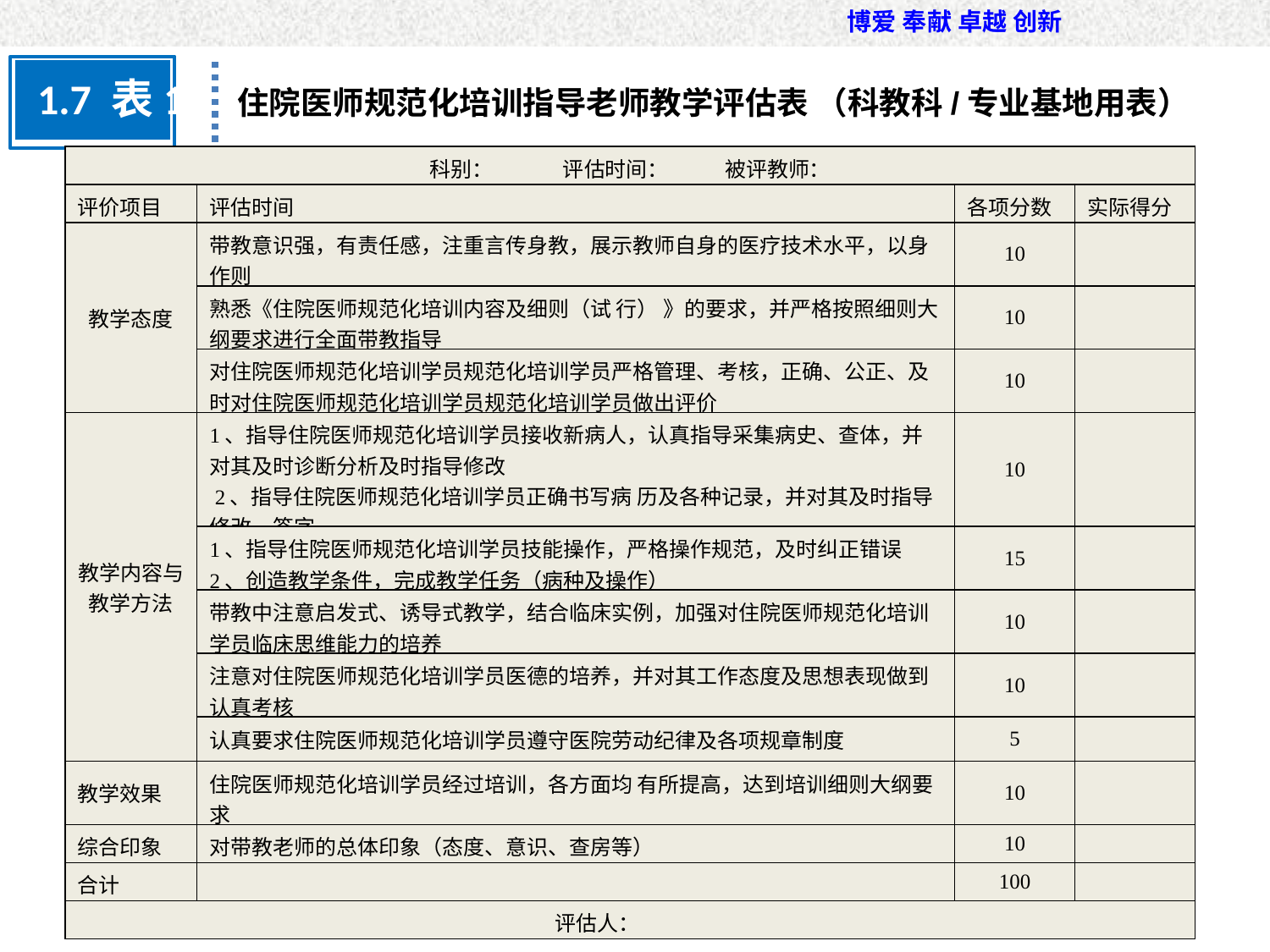

1.7 表1
住院医师规范化培训指导老师教学评估表 （科教科/专业基地用表）

| 科别： 评估时间： 被评教师： |  |  |  |
| --- | --- | --- | --- |
| 评价项目 | 评估时间 | 各项分数 | 实际得分 |
| 教学态度 | 带教意识强，有责任感，注重言传身教，展示教师自身的医疗技术水平，以身作则 | 10 |  |
|  | 熟悉《住院医师规范化培训内容及细则（试 行） 》的要求，并严格按照细则大纲要求进行全面带教指导 | 10 |  |
|  | 对住院医师规范化培训学员规范化培训学员严格管理、考核，正确、公正、及时对住院医师规范化培训学员规范化培训学员做出评价 | 10 |  |
| 教学内容与教学方法 | 1、指导住院医师规范化培训学员接收新病人，认真指导采集病史、查体，并对其及时诊断分析及时指导修改 2、指导住院医师规范化培训学员正确书写病 历及各种记录，并对其及时指导修改、签字 | 10 |  |
|  | 1、指导住院医师规范化培训学员技能操作，严格操作规范，及时纠正错误 2、创造教学条件，完成教学任务（病种及操作） | 15 |  |
|  | 带教中注意启发式、诱导式教学，结合临床实例，加强对住院医师规范化培训学员临床思维能力的培养 | 10 |  |
|  | 注意对住院医师规范化培训学员医德的培养，并对其工作态度及思想表现做到认真考核 | 10 |  |
|  | 认真要求住院医师规范化培训学员遵守医院劳动纪律及各项规章制度 | 5 |  |
| 教学效果 | 住院医师规范化培训学员经过培训，各方面均 有所提高，达到培训细则大纲要求 | 10 |  |
| 综合印象 | 对带教老师的总体印象（态度、意识、查房等） | 10 |  |
| 合计 |  | 100 |  |
| 评估人： |  |  |  |